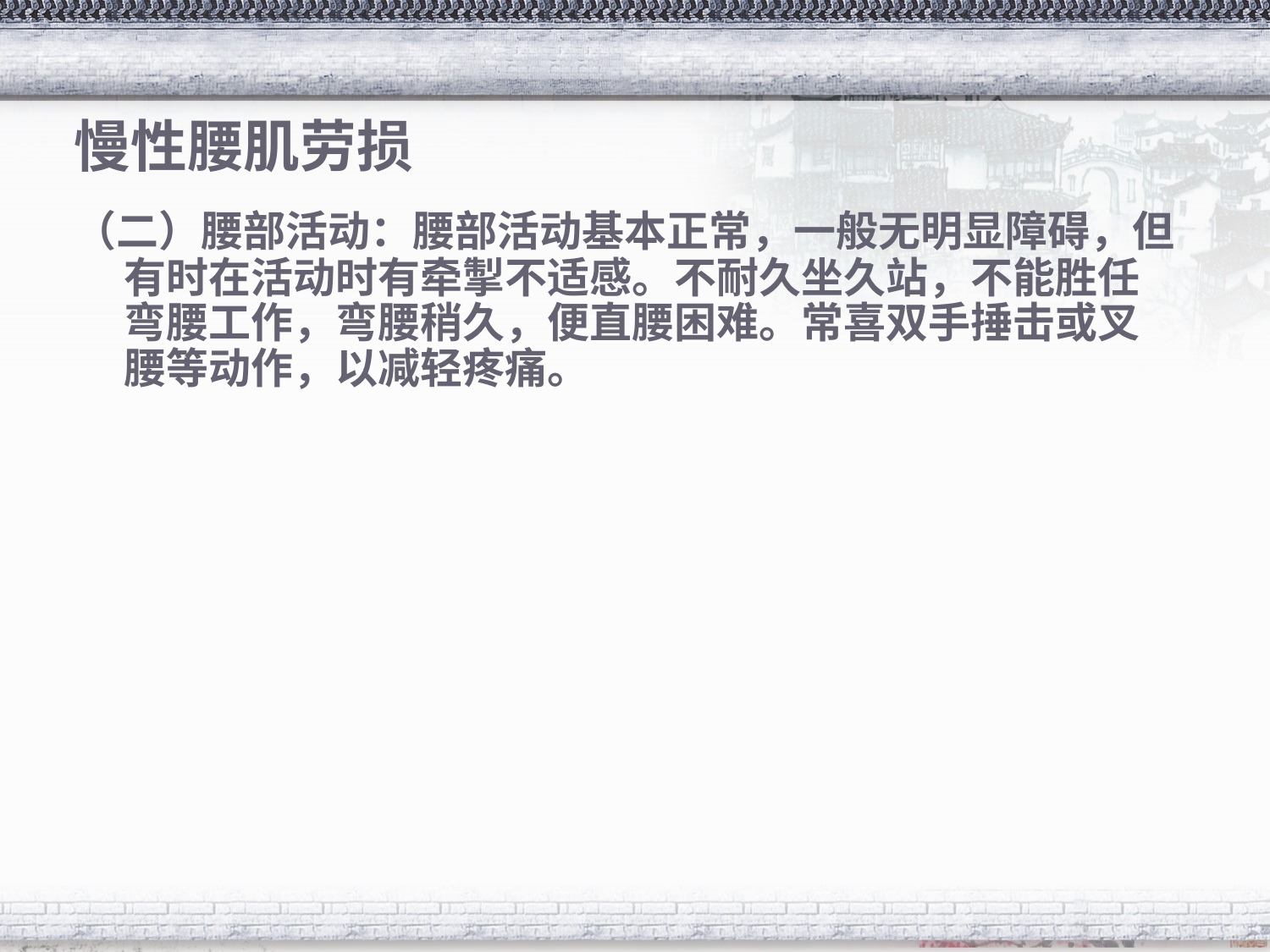

# 慢性腰肌劳损
（二）腰部活动：腰部活动基本正常，一般无明显障碍，但有时在活动时有牵掣不适感。不耐久坐久站，不能胜任弯腰工作，弯腰稍久，便直腰困难。常喜双手捶击或叉腰等动作，以减轻疼痛。